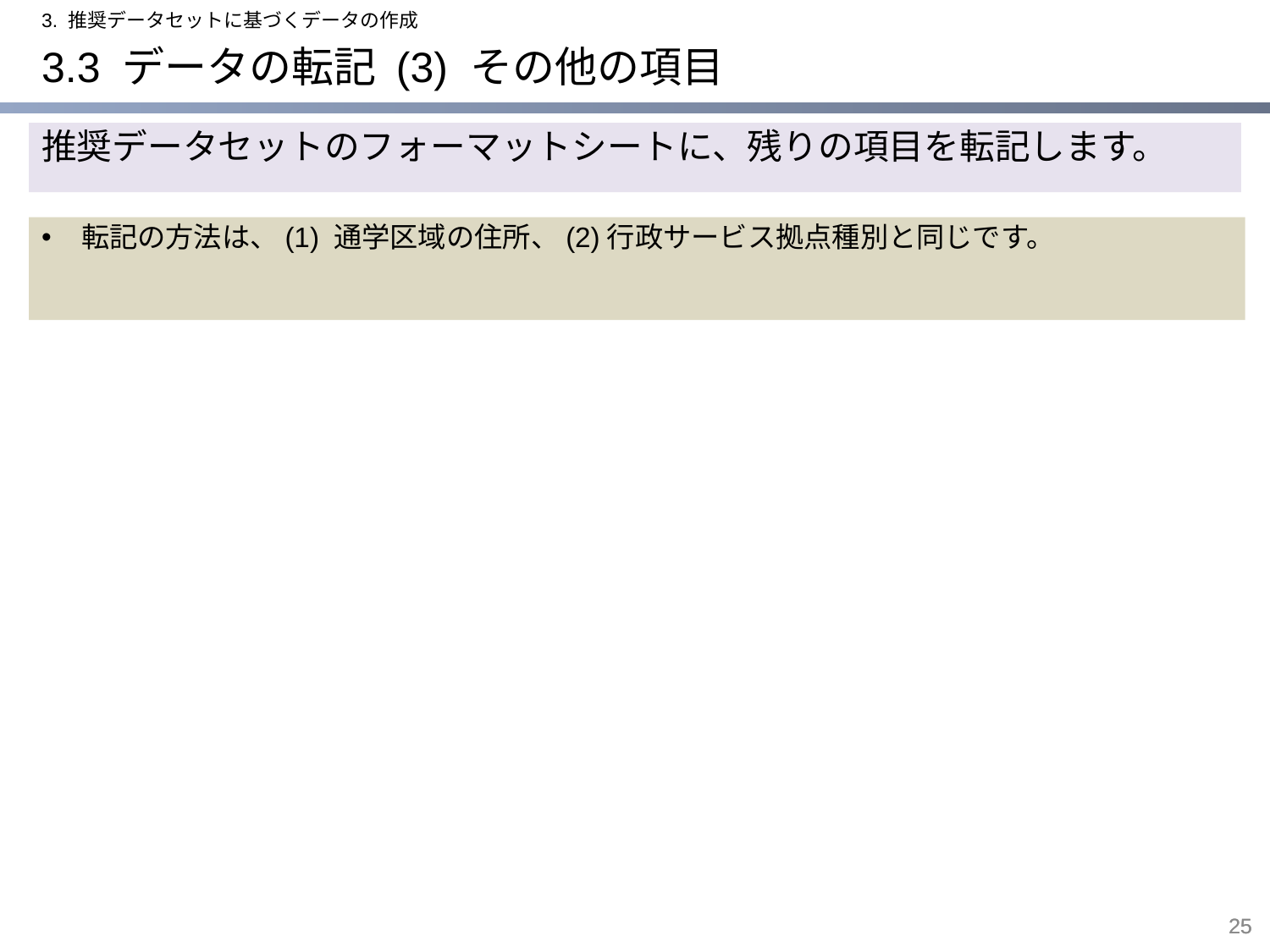

3. 推奨データセットに基づくデータの作成
# 3.3 データの転記 (3) その他の項目
推奨データセットのフォーマットシートに、残りの項目を転記します。
転記の方法は、(1) 通学区域の住所、(2)行政サービス拠点種別と同じです。
25